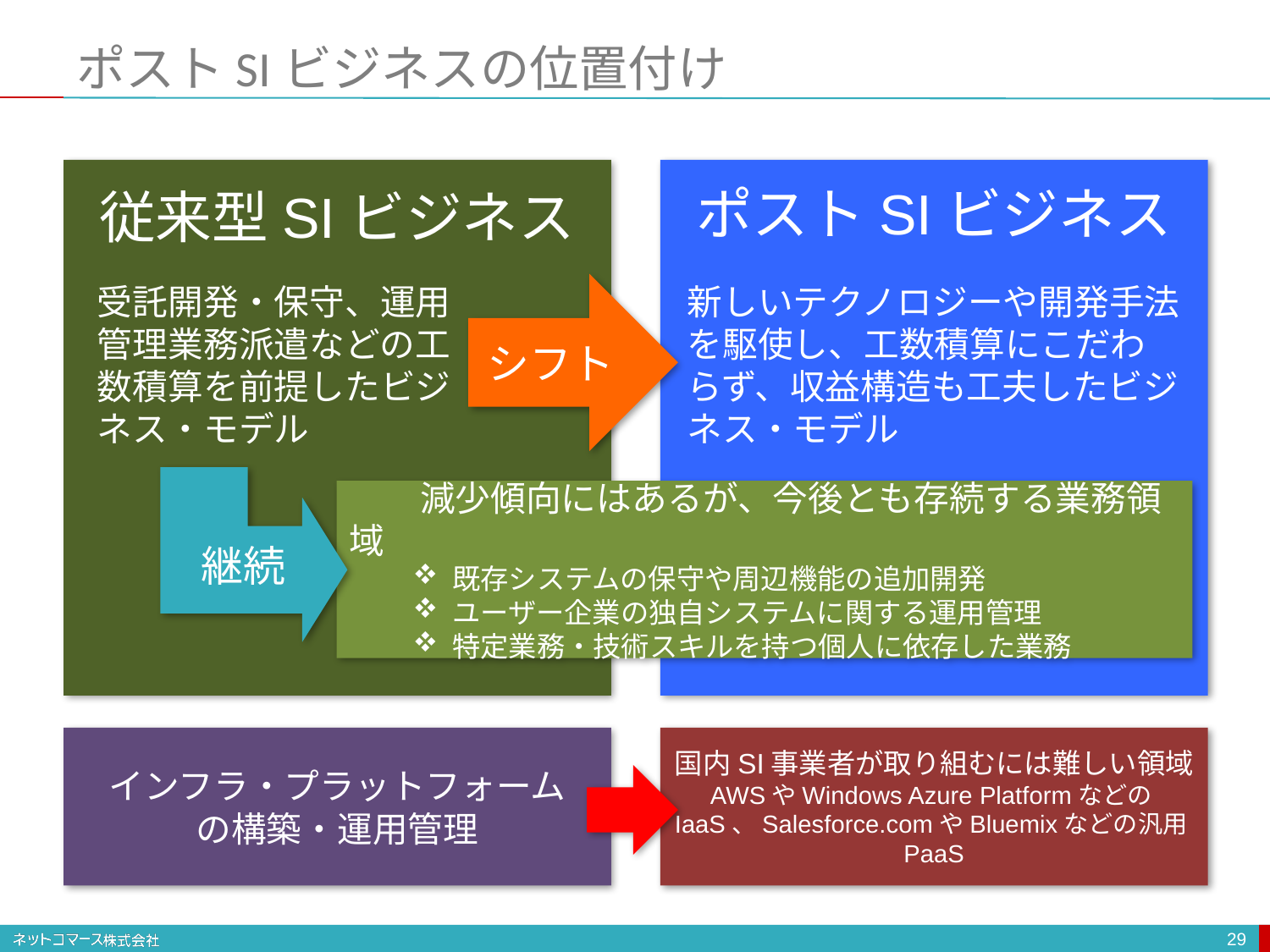

# ポストSIビジネスの位置付け

ポストSIビジネス
従来型SIビジネス
受託開発・保守、運用管理業務派遣などの工数積算を前提したビジネス・モデル
シフト
新しいテクノロジーや開発手法を駆使し、工数積算にこだわらず、収益構造も工夫したビジネス・モデル

　　減少傾向にはあるが、今後とも存続する業務領域
既存システムの保守や周辺機能の追加開発
ユーザー企業の独自システムに関する運用管理
特定業務・技術スキルを持つ個人に依存した業務
継続
インフラ・プラットフォーム
の構築・運用管理
国内SI事業者が取り組むには難しい領域
AWSやWindows Azure PlatformなどのIaaS、Salesforce.comやBluemixなどの汎用PaaS

29